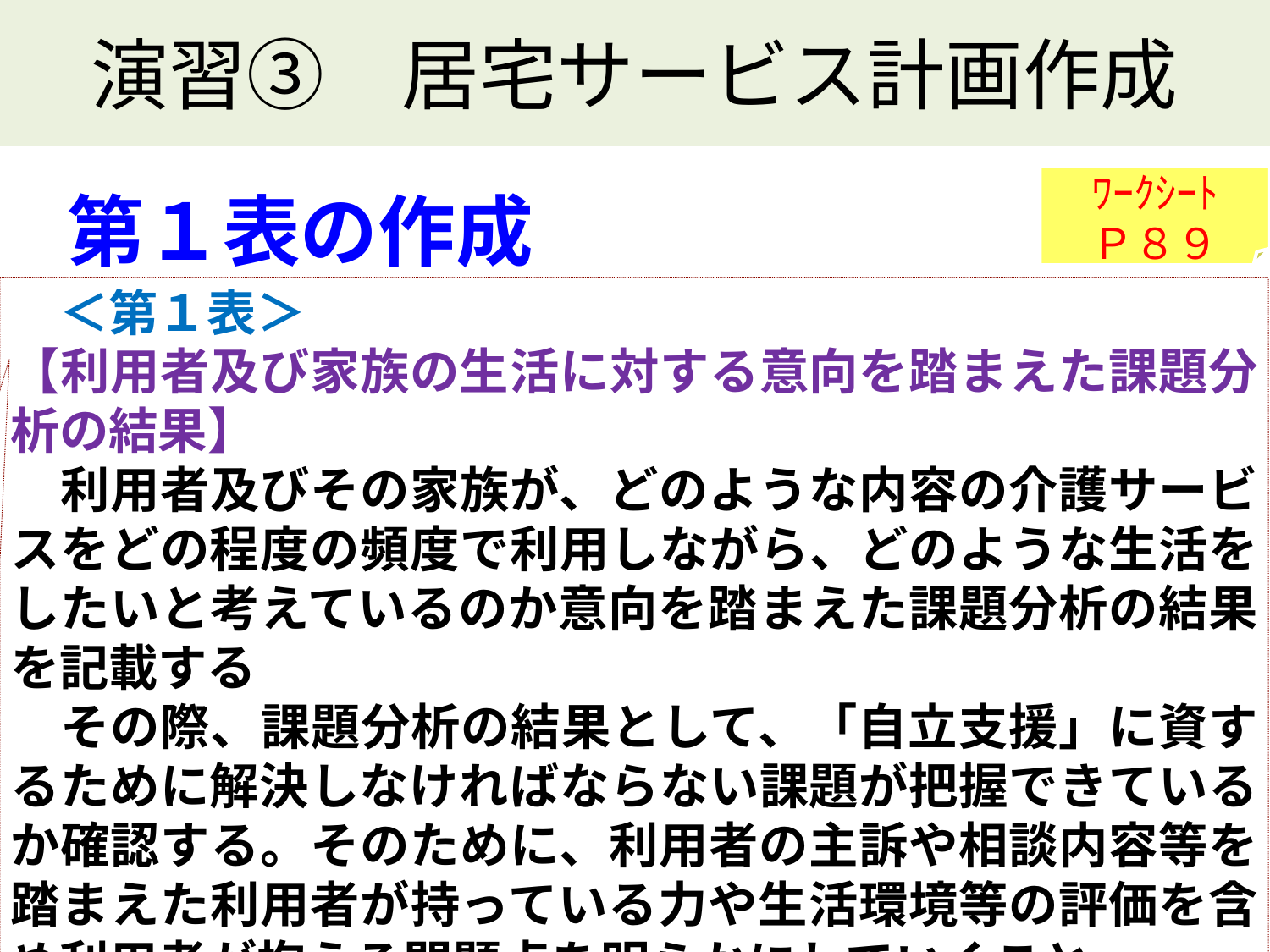

演習③　居宅サービス計画作成
ﾜｰｸｼｰﾄ
Ｐ８９
第１表の作成
　＜第１表＞
【利用者及び家族の生活に対する意向を踏まえた課題分析の結果】
　利用者及びその家族が、どのような内容の介護サービスをどの程度の頻度で利用しながら、どのような生活をしたいと考えているのか意向を踏まえた課題分析の結果を記載する
　その際、課題分析の結果として、「自立支援」に資するために解決しなければならない課題が把握できているか確認する。そのために、利用者の主訴や相談内容等を踏まえた利用者が持っている力や生活環境等の評価を含め利用者が抱える問題点を明らかにしていくこと。
　　　　　　　　　　　　　　　　　　　　　　　（記載要項）
【利用者及び家族の生活に対する意向】
  利用者及びその家族が、どのような生活をしたいと考えているのかについて課題分析の結果を記載する。なお、利用者及びその家族の生活に対する意向が異なる場合には、各々の主訴を区別して記載する。

【総合的な援助の方針】
　どのようなチームケアを行おうとするのか、総合的な援助の方針を記載する。

46